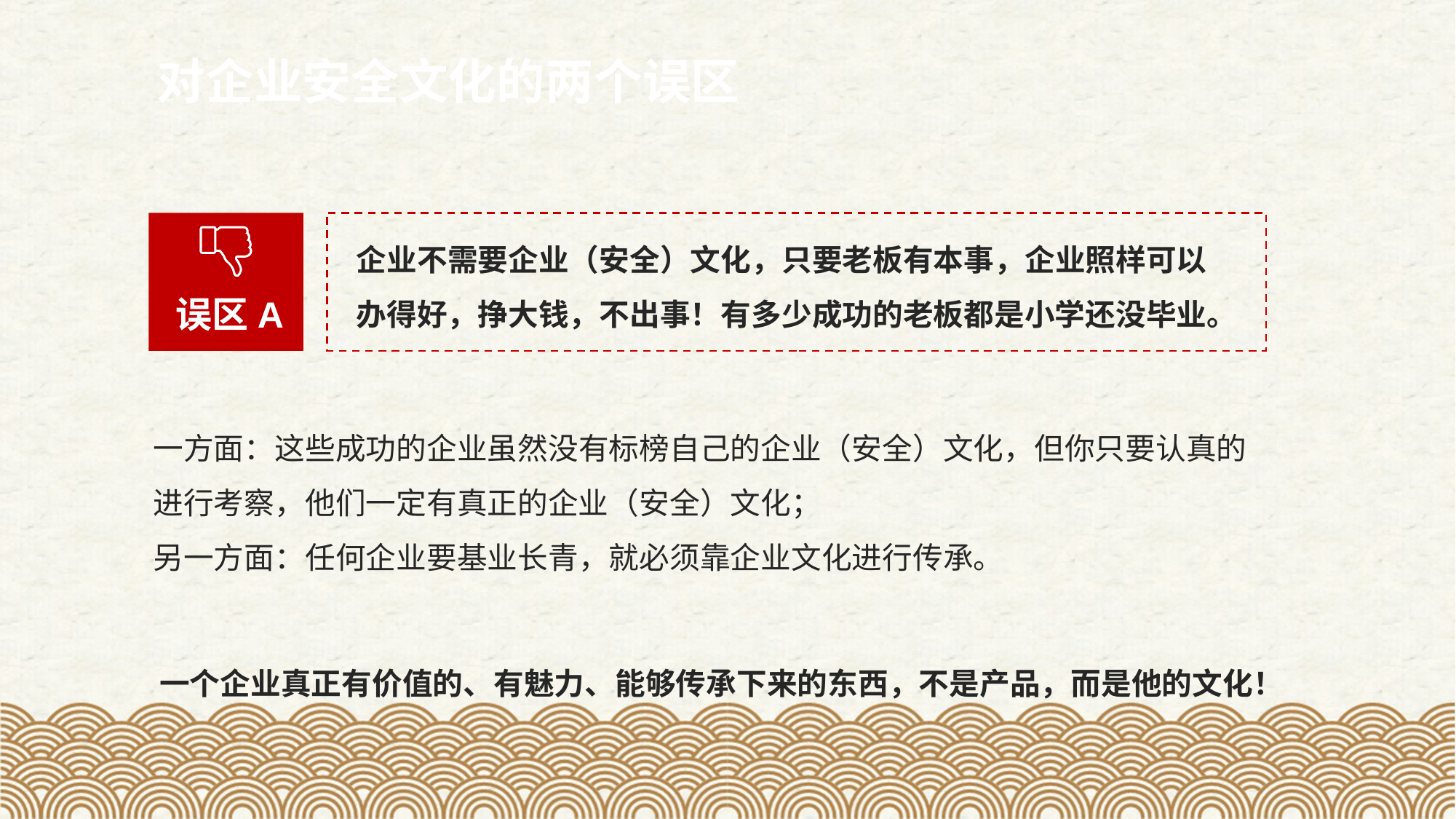

对企业安全文化的两个误区

企业不需要企业（安全）文化，只要老板有本事，企业照样可以办得好，挣大钱，不出事！有多少成功的老板都是小学还没毕业。

误区A
一方面：这些成功的企业虽然没有标榜自己的企业（安全）文化，但你只要认真的进行考察，他们一定有真正的企业（安全）文化；
另一方面：任何企业要基业长青，就必须靠企业文化进行传承。
一个企业真正有价值的、有魅力、能够传承下来的东西，不是产品，而是他的文化！